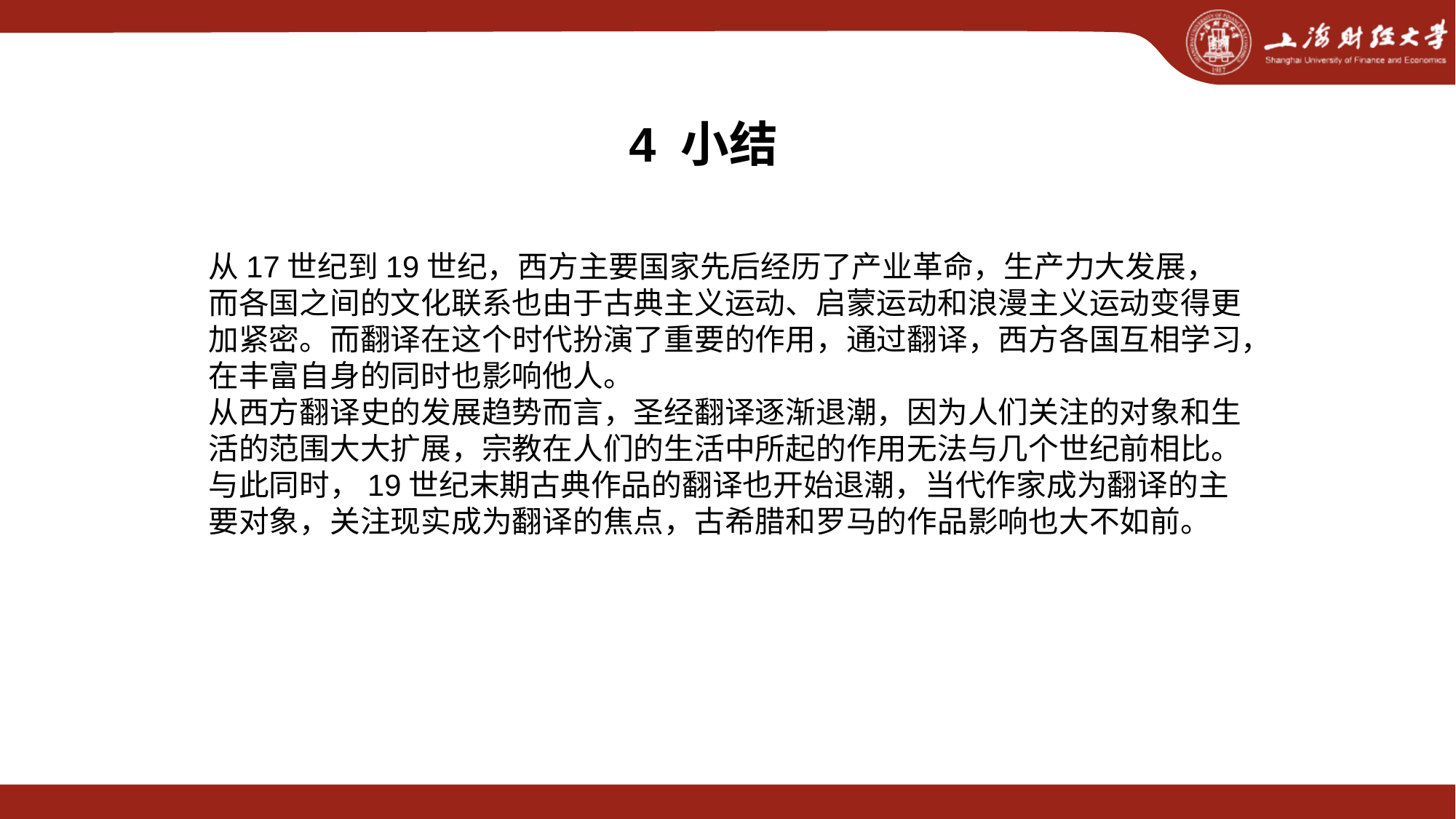

4 小结
从17世纪到19世纪，西方主要国家先后经历了产业革命，生产力大发展，而各国之间的文化联系也由于古典主义运动、启蒙运动和浪漫主义运动变得更加紧密。而翻译在这个时代扮演了重要的作用，通过翻译，西方各国互相学习，在丰富自身的同时也影响他人。
从西方翻译史的发展趋势而言，圣经翻译逐渐退潮，因为人们关注的对象和生活的范围大大扩展，宗教在人们的生活中所起的作用无法与几个世纪前相比。与此同时，19世纪末期古典作品的翻译也开始退潮，当代作家成为翻译的主要对象，关注现实成为翻译的焦点，古希腊和罗马的作品影响也大不如前。